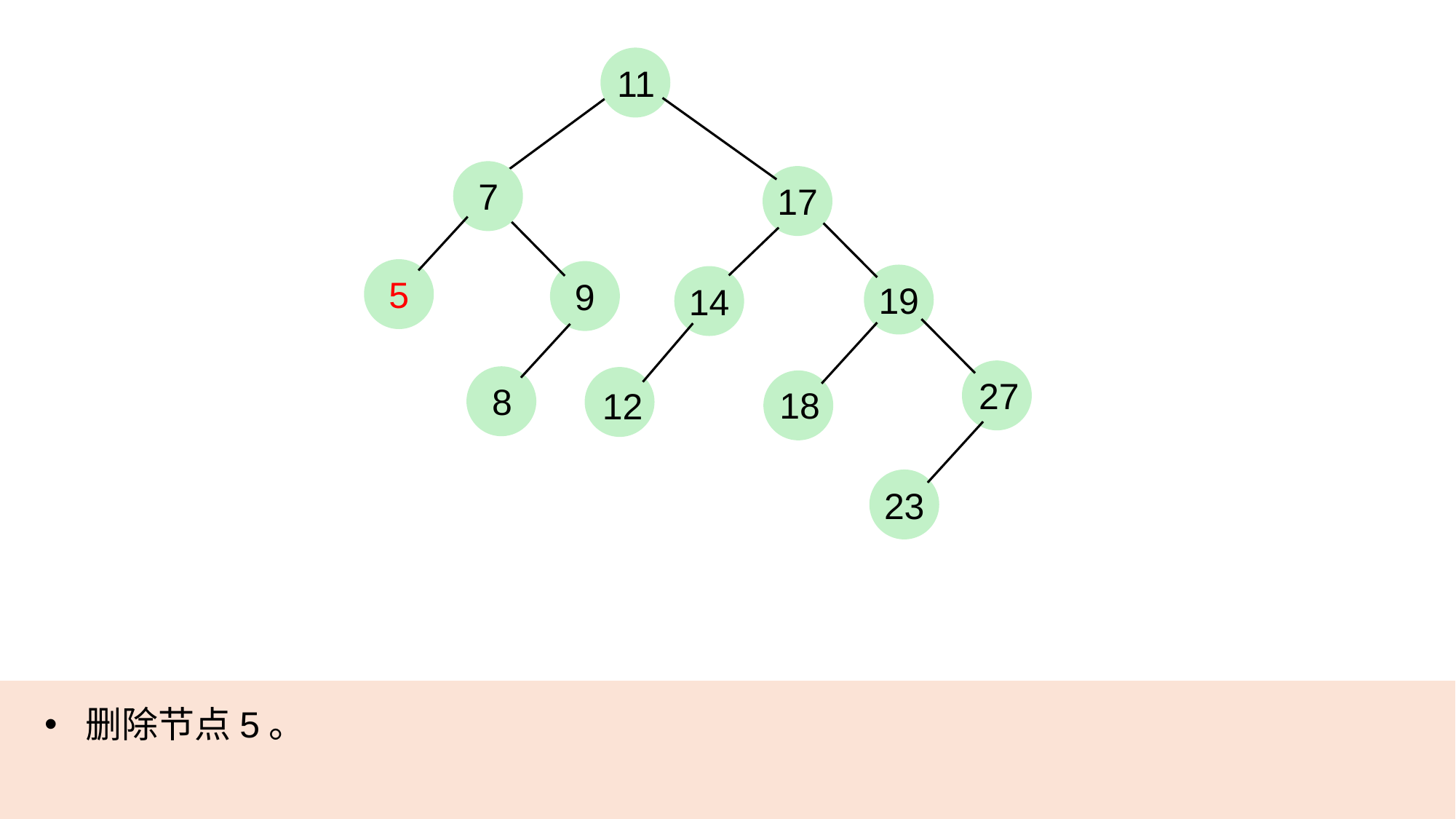

11

7
17

5
9
19
14

27

8
18
12

23

删除节点5。